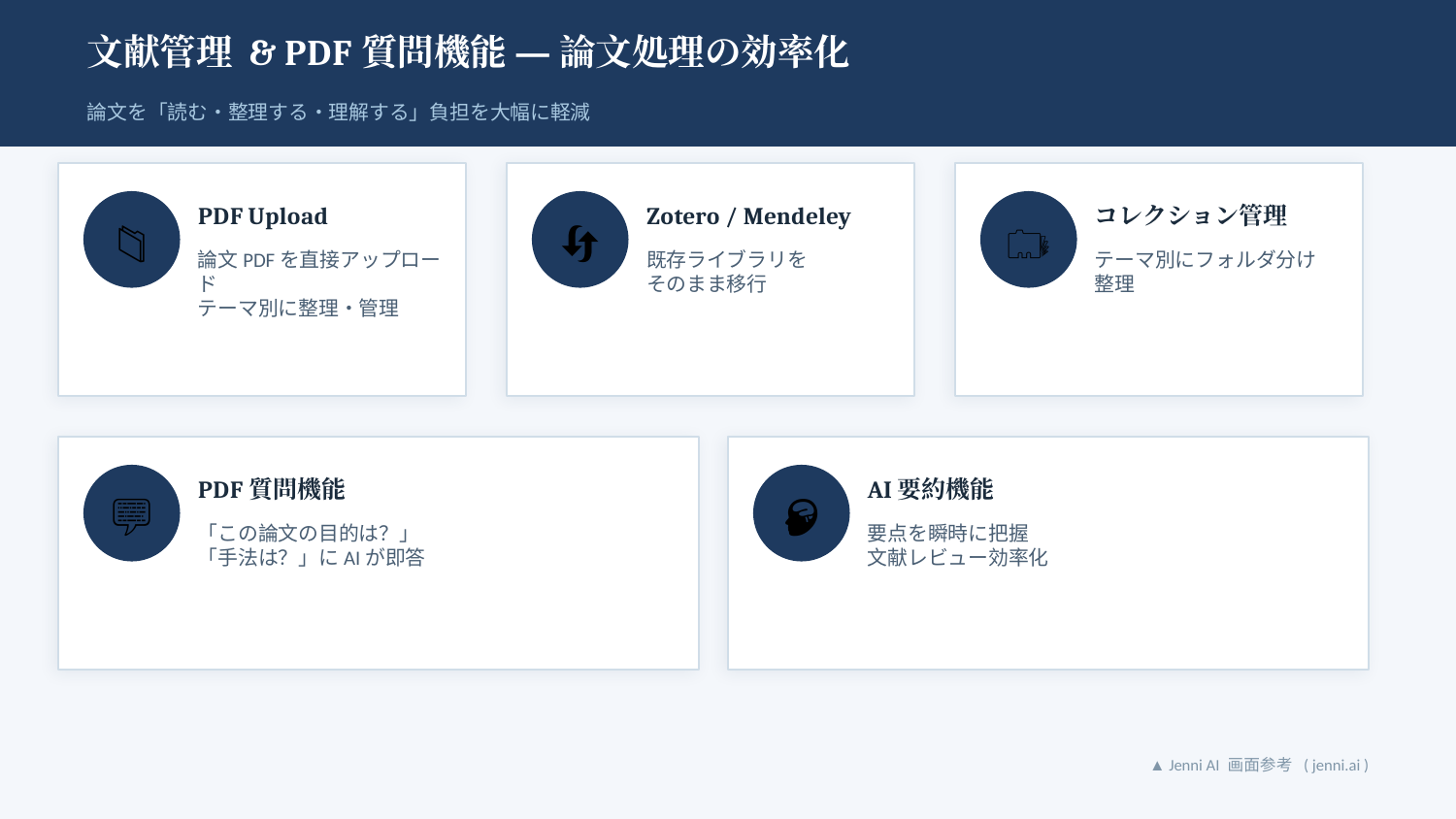

文献管理 & PDF質問機能 — 論文処理の効率化
論文を「読む・整理する・理解する」負担を大幅に軽減

PDF Upload
Zotero / Mendeley
コレクション管理

📁

🔄

🗂️
論文PDFを直接アップロード
テーマ別に整理・管理
既存ライブラリを
そのまま移行
テーマ別にフォルダ分け
整理

PDF質問機能
AI要約機能

💬

🧠
「この論文の目的は？」
「手法は？」にAIが即答
要点を瞬時に把握
文献レビュー効率化
▲ Jenni AI 画面参考  ( jenni.ai )